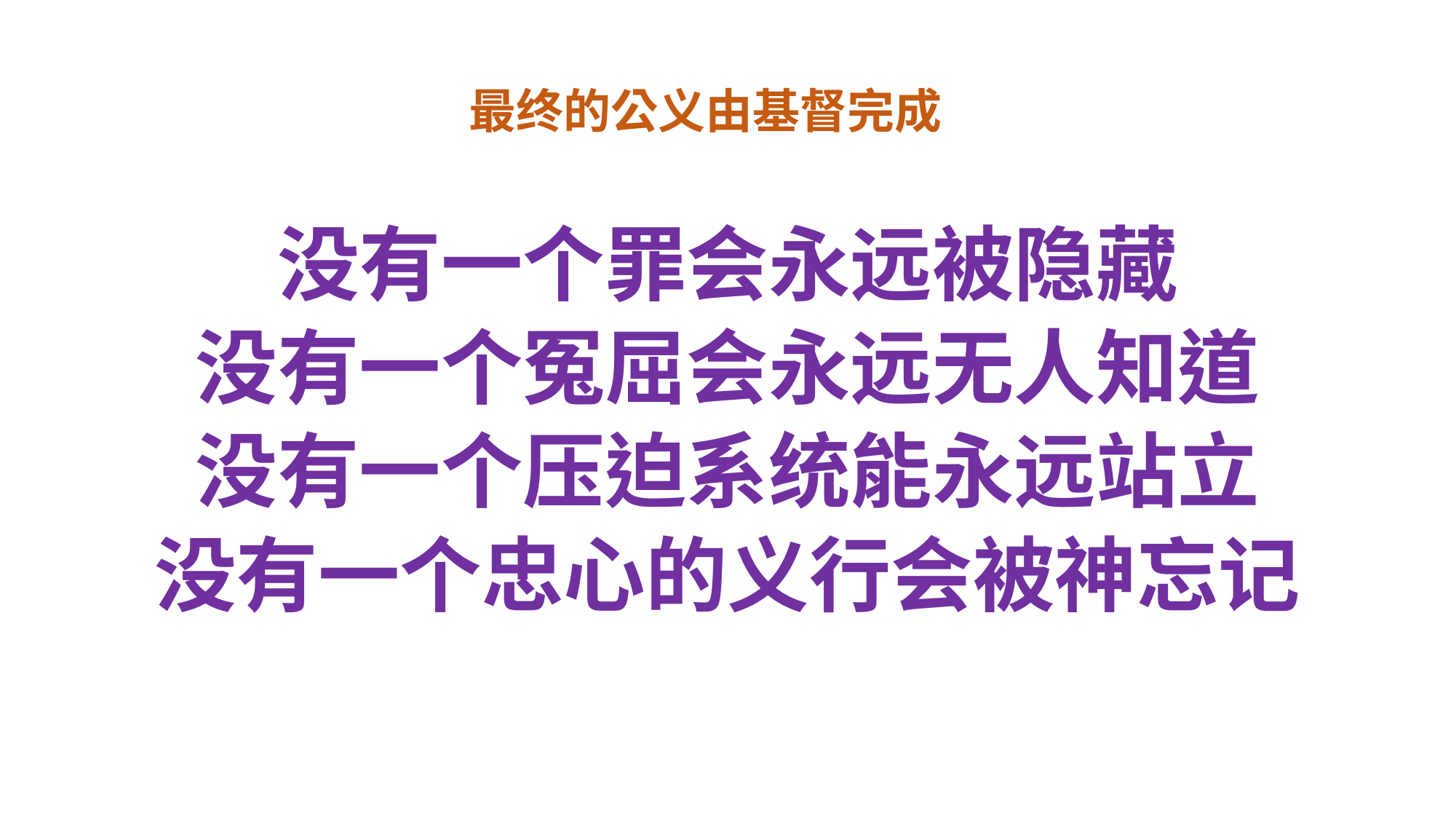

# 最终的公义由基督完成
没有一个罪会永远被隐藏
没有一个冤屈会永远无人知道
没有一个压迫系统能永远站立
没有一个忠心的义行会被神忘记